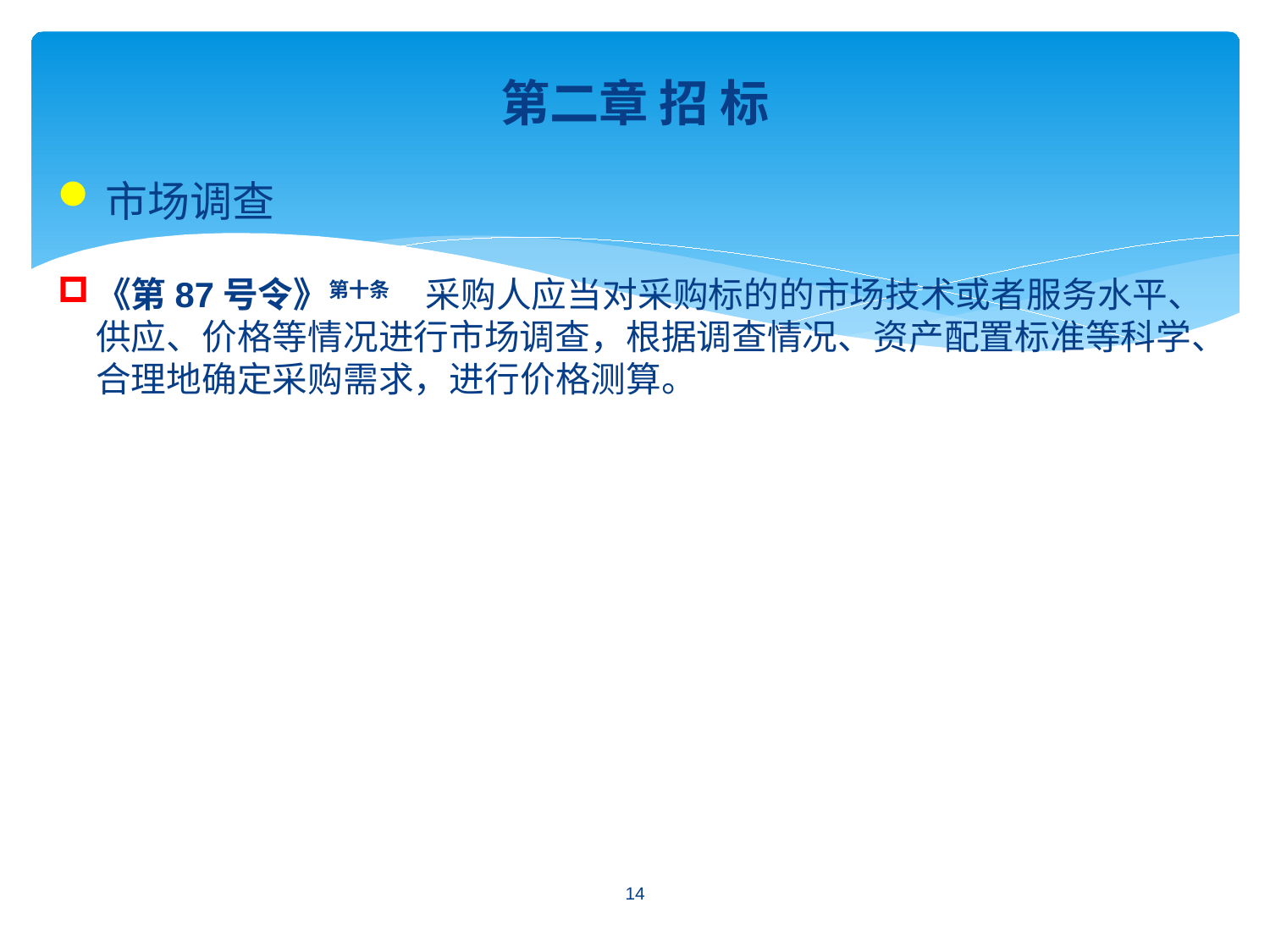

第二章 招 标
市场调查
《第87号令》第十条　采购人应当对采购标的的市场技术或者服务水平、供应、价格等情况进行市场调查，根据调查情况、资产配置标准等科学、合理地确定采购需求，进行价格测算。
14